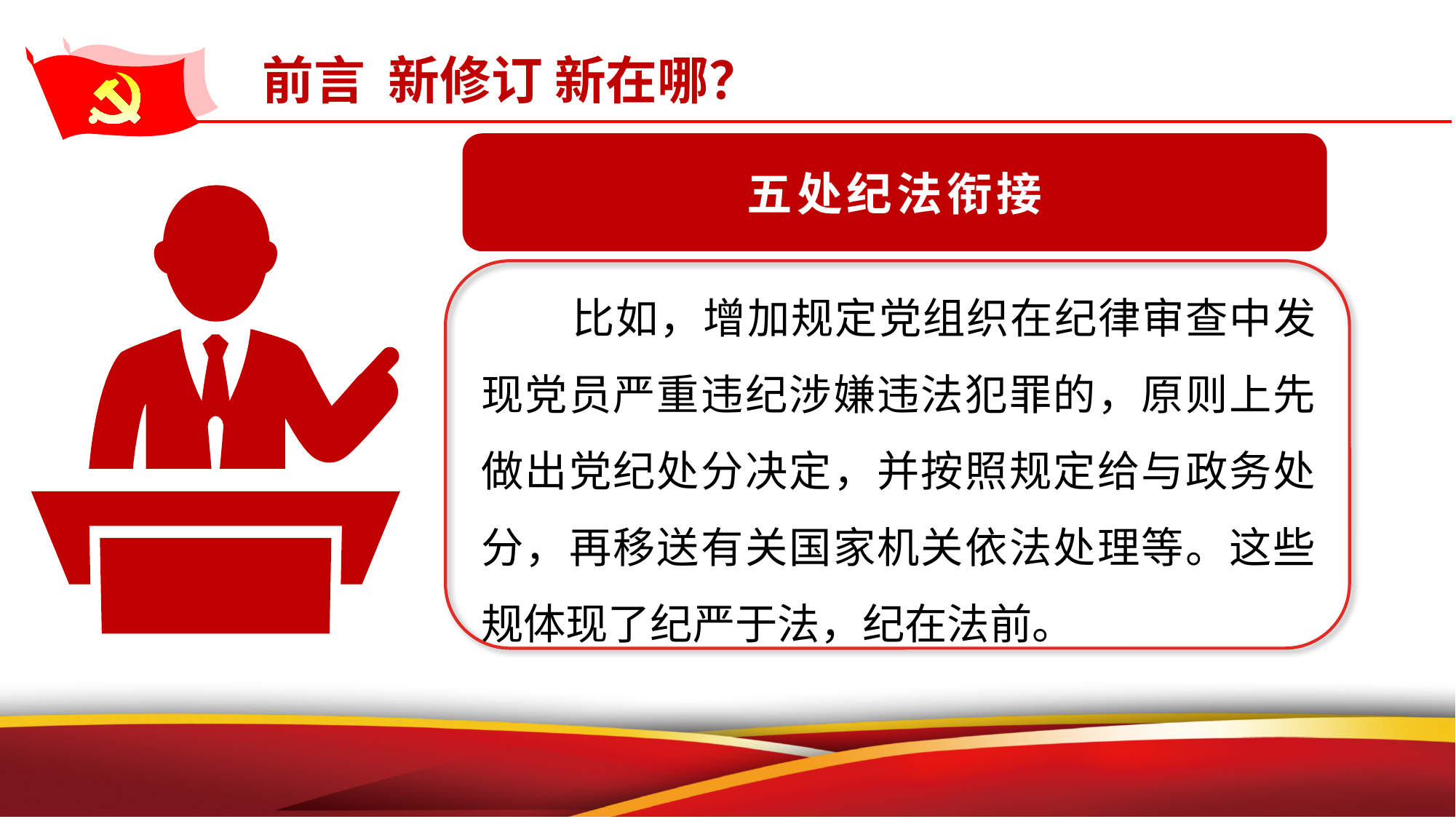

前言  新修订 新在哪？
五处纪法衔接

          比如，增加规定党组织在纪律审查中发现党员严重违纪涉嫌违法犯罪的，原则上先做出党纪处分决定，并按照规定给与政务处分，再移送有关国家机关依法处理等。这些规体现了纪严于法，纪在法前。